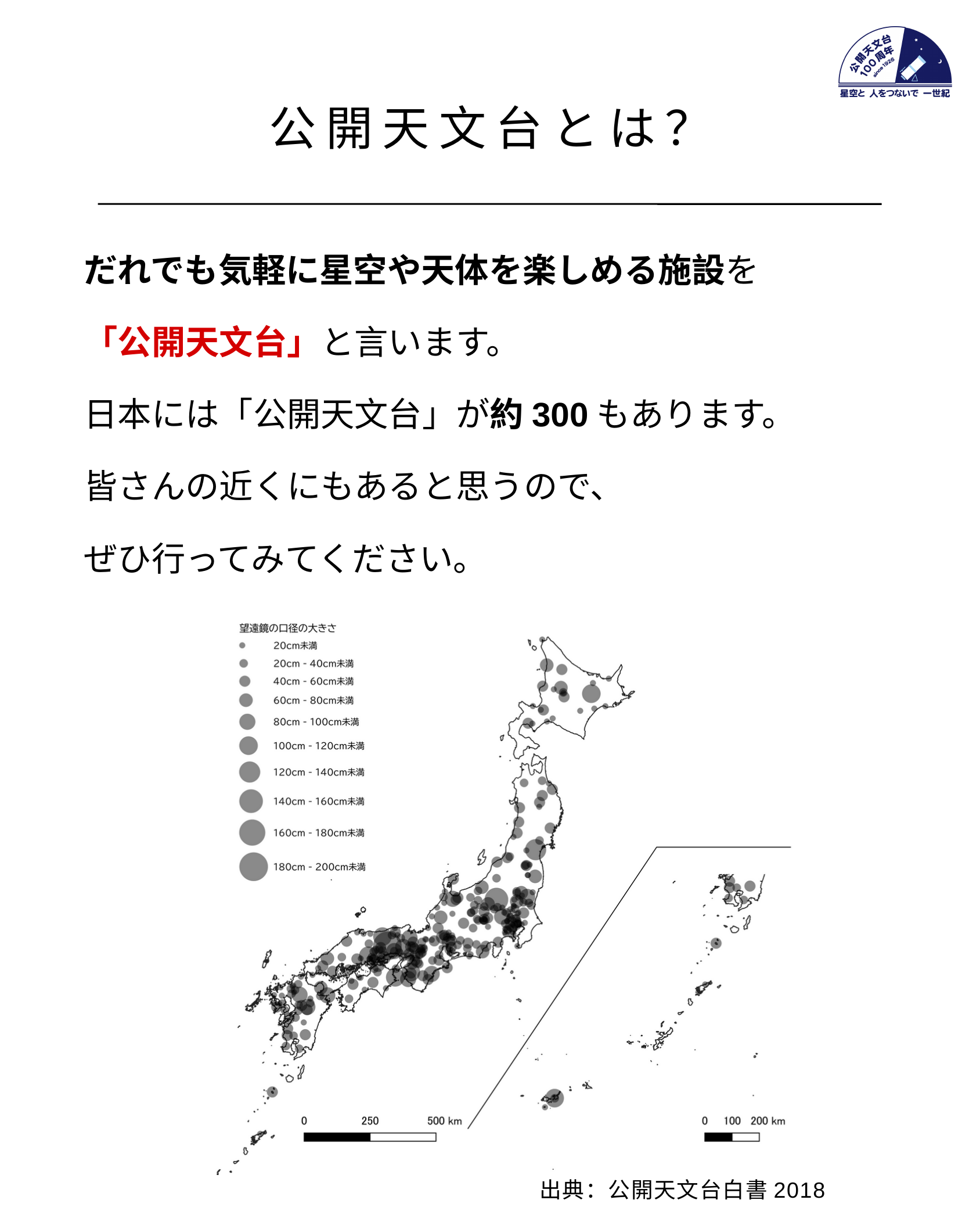

公開天文台とは？

だれでも気軽に星空や天体を楽しめる施設を
「公開天文台」と言います。
日本には「公開天文台」が約300もあります。
皆さんの近くにもあると思うので、
ぜひ行ってみてください。

出典：公開天文台白書2018